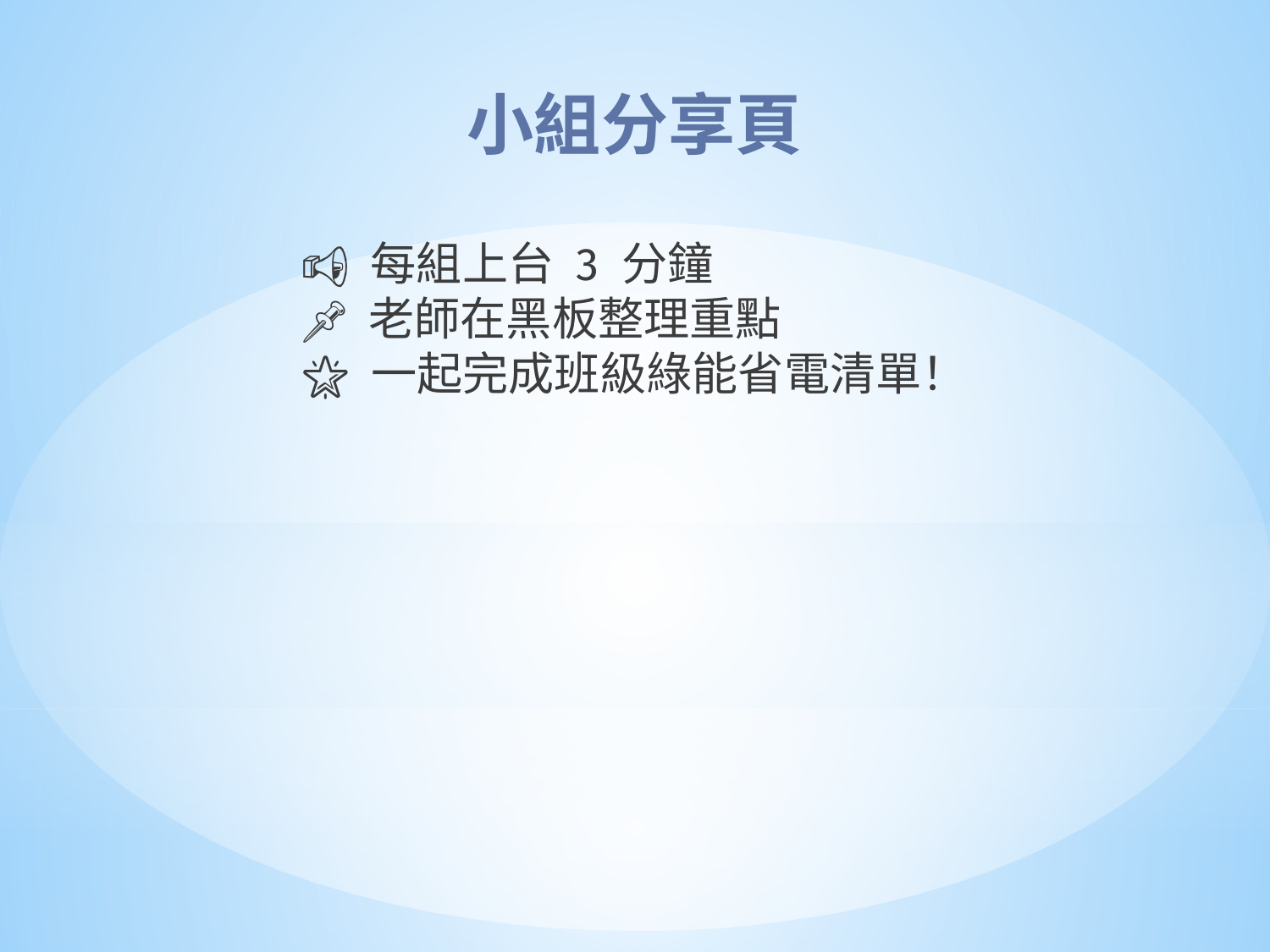

小組分享頁

📢 每組上台 3 分鐘
📌 老師在黑板整理重點
🌟 一起完成班級綠能省電清單！
#